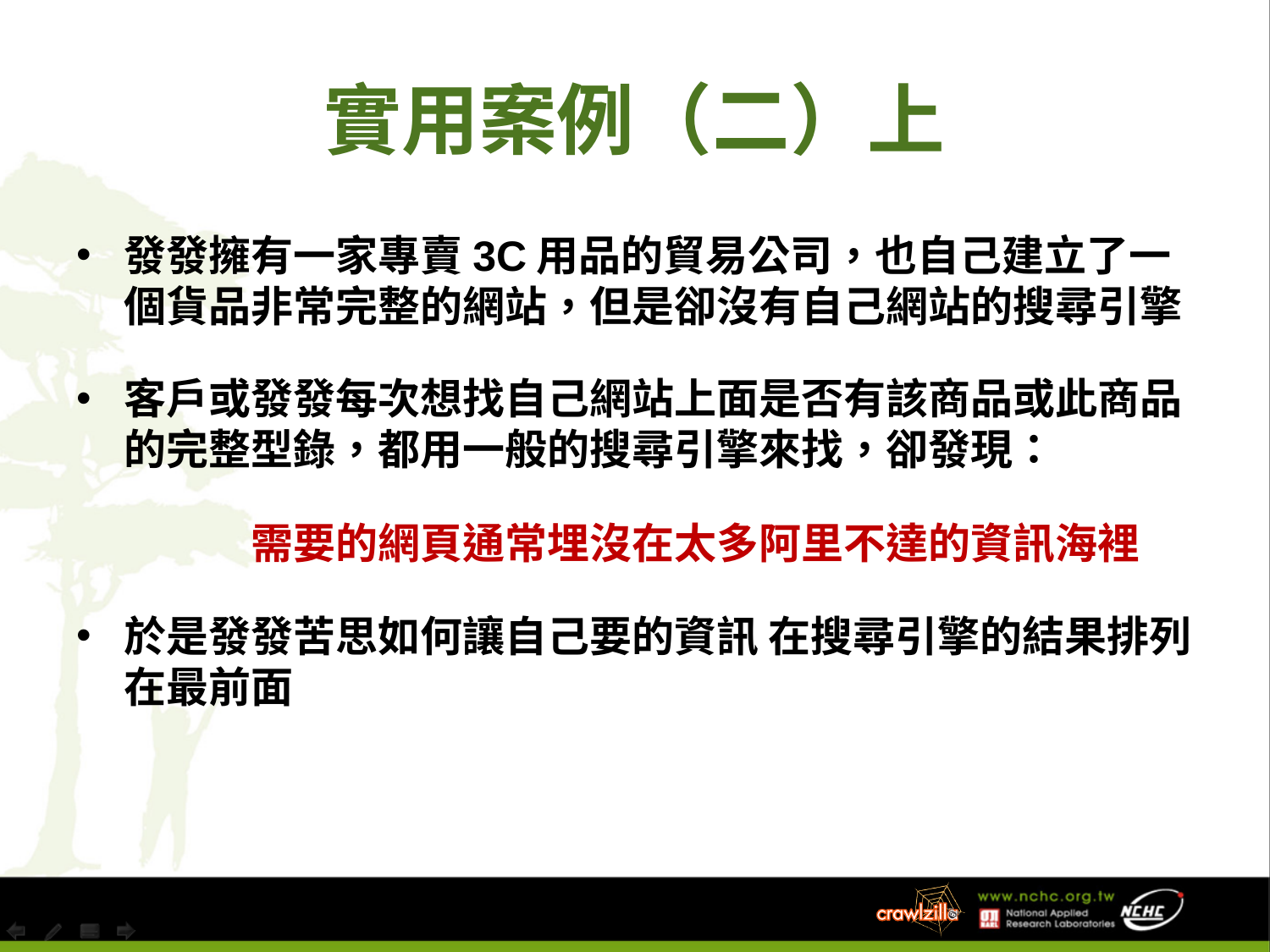

# 實用案例（二）上
發發擁有一家專賣3C用品的貿易公司，也自己建立了一個貨品非常完整的網站，但是卻沒有自己網站的搜尋引擎
客戶或發發每次想找自己網站上面是否有該商品或此商品的完整型錄，都用一般的搜尋引擎來找，卻發現：
		需要的網頁通常埋沒在太多阿里不達的資訊海裡
於是發發苦思如何讓自己要的資訊 在搜尋引擎的結果排列在最前面